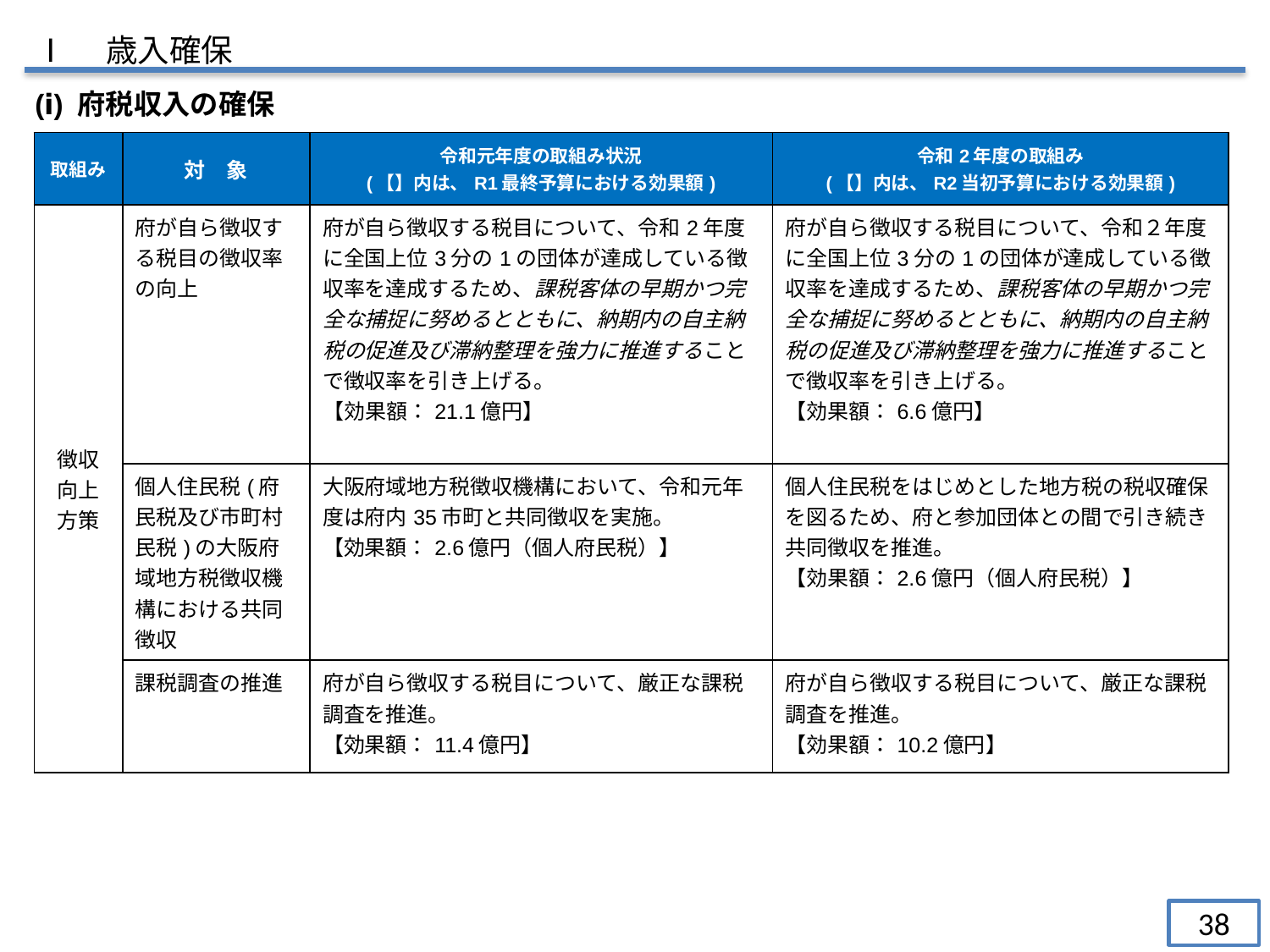

Ⅰ　歳入確保
(ⅰ) 府税収入の確保
| 取組み | 対　象 | 令和元年度の取組み状況 (【】内は、R1最終予算における効果額) | 令和2年度の取組み (【】内は、R2当初予算における効果額) |
| --- | --- | --- | --- |
| 徴収向上方策 | 府が自ら徴収する税目の徴収率の向上 | 府が自ら徴収する税目について、令和2年度に全国上位3分の1の団体が達成している徴収率を達成するため、課税客体の早期かつ完全な捕捉に努めるとともに、納期内の自主納税の促進及び滞納整理を強力に推進することで徴収率を引き上げる。 【効果額：21.1億円】 | 府が自ら徴収する税目について、令和２年度に全国上位3分の1の団体が達成している徴収率を達成するため、課税客体の早期かつ完全な捕捉に努めるとともに、納期内の自主納税の促進及び滞納整理を強力に推進することで徴収率を引き上げる。 【効果額：6.6億円】 |
|  | 個人住民税(府民税及び市町村民税)の大阪府域地方税徴収機構における共同徴収 | 大阪府域地方税徴収機構において、令和元年度は府内35市町と共同徴収を実施。 【効果額：2.6億円（個人府民税）】 | 個人住民税をはじめとした地方税の税収確保を図るため、府と参加団体との間で引き続き共同徴収を推進。 【効果額：2.6億円（個人府民税）】 |
|  | 課税調査の推進 | 府が自ら徴収する税目について、厳正な課税調査を推進。 【効果額：11.4億円】 | 府が自ら徴収する税目について、厳正な課税調査を推進。 【効果額：10.2億円】 |
38